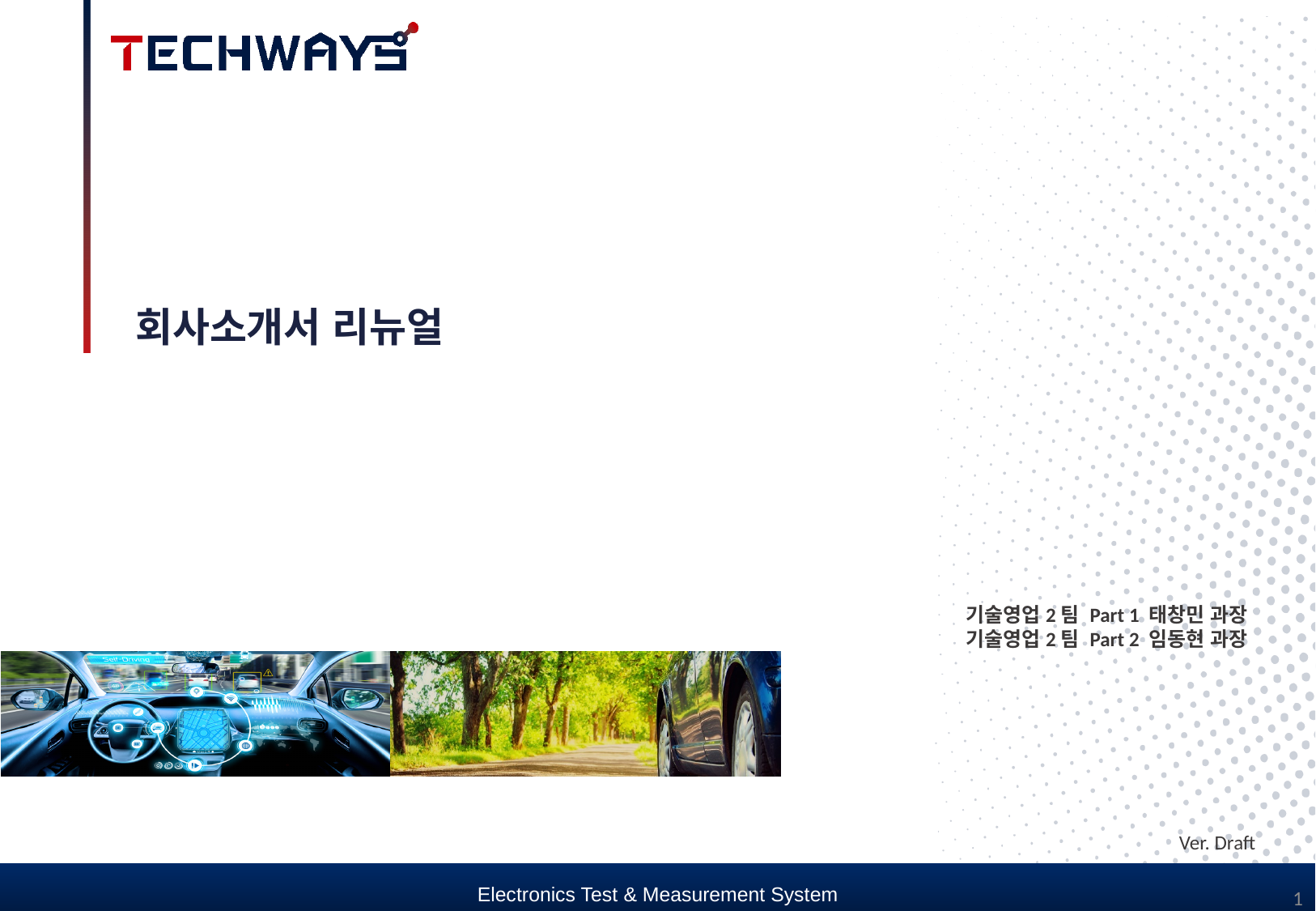

회사소개서 리뉴얼
기술영업2팀 Part 1 태창민 과장
기술영업2팀 Part 2 임동현 과장
Ver. Draft
1